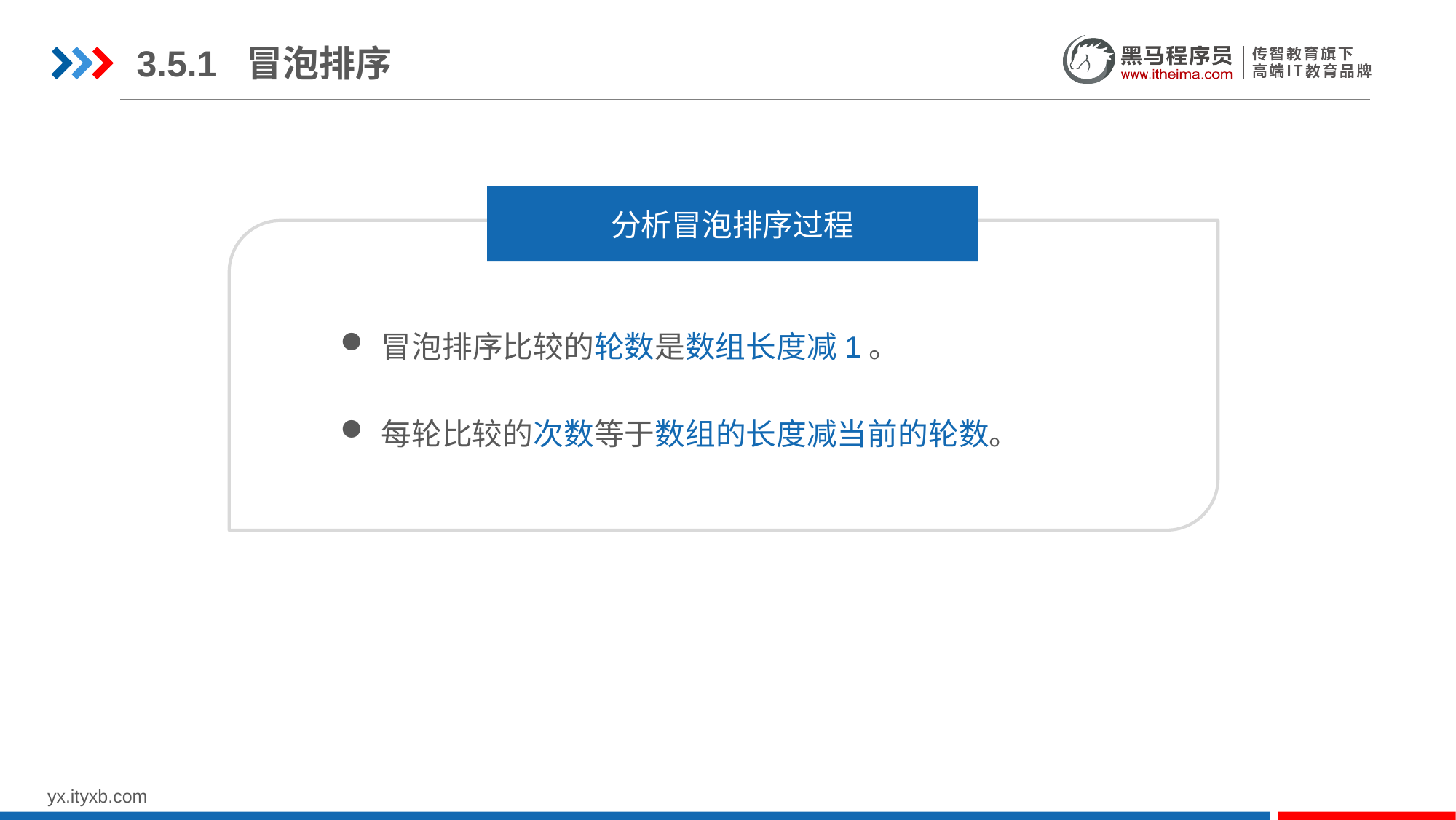

3.5.1  冒泡排序
分析冒泡排序过程

冒泡排序比较的轮数是数组长度减1。

每轮比较的次数等于数组的长度减当前的轮数。